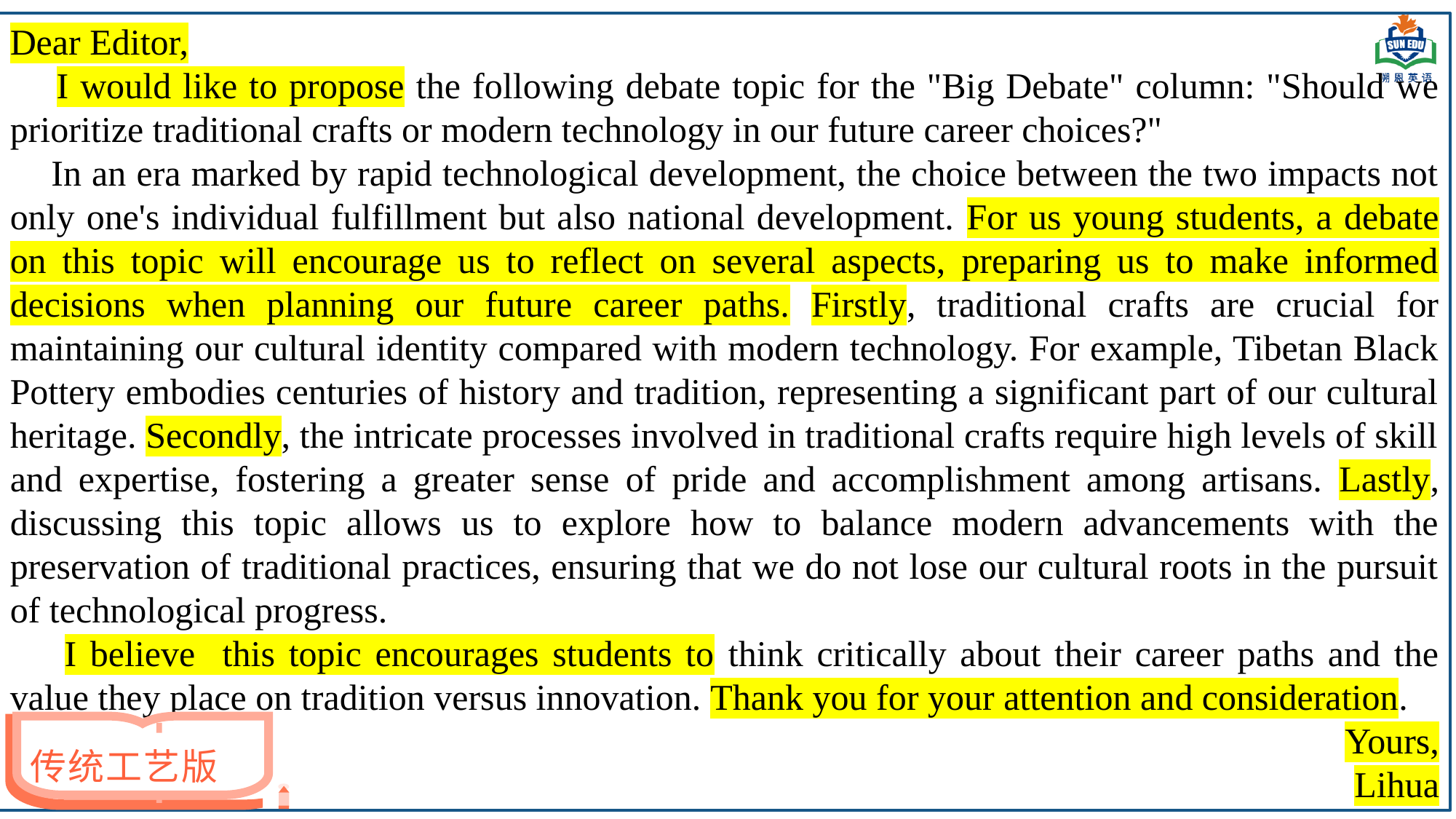

Dear Editor,
    I would like to propose the following debate topic for the "Big Debate" column: "Should we prioritize traditional crafts or modern technology in our future career choices?"
    In an era marked by rapid technological development, the choice between the two impacts not only one's individual fulfillment but also national development. For us young students, a debate on this topic will encourage us to reflect on several aspects, preparing us to make informed decisions when planning our future career paths. Firstly, traditional crafts are crucial for maintaining our cultural identity compared with modern technology. For example, Tibetan Black Pottery embodies centuries of history and tradition, representing a significant part of our cultural heritage. Secondly, the intricate processes involved in traditional crafts require high levels of skill and expertise, fostering a greater sense of pride and accomplishment among artisans. Lastly, discussing this topic allows us to explore how to balance modern advancements with the preservation of traditional practices, ensuring that we do not lose our cultural roots in the pursuit of technological progress.
    I believe  this topic encourages students to think critically about their career paths and the value they place on tradition versus innovation. Thank you for your attention and consideration.
Yours,
Lihua

传统工艺版